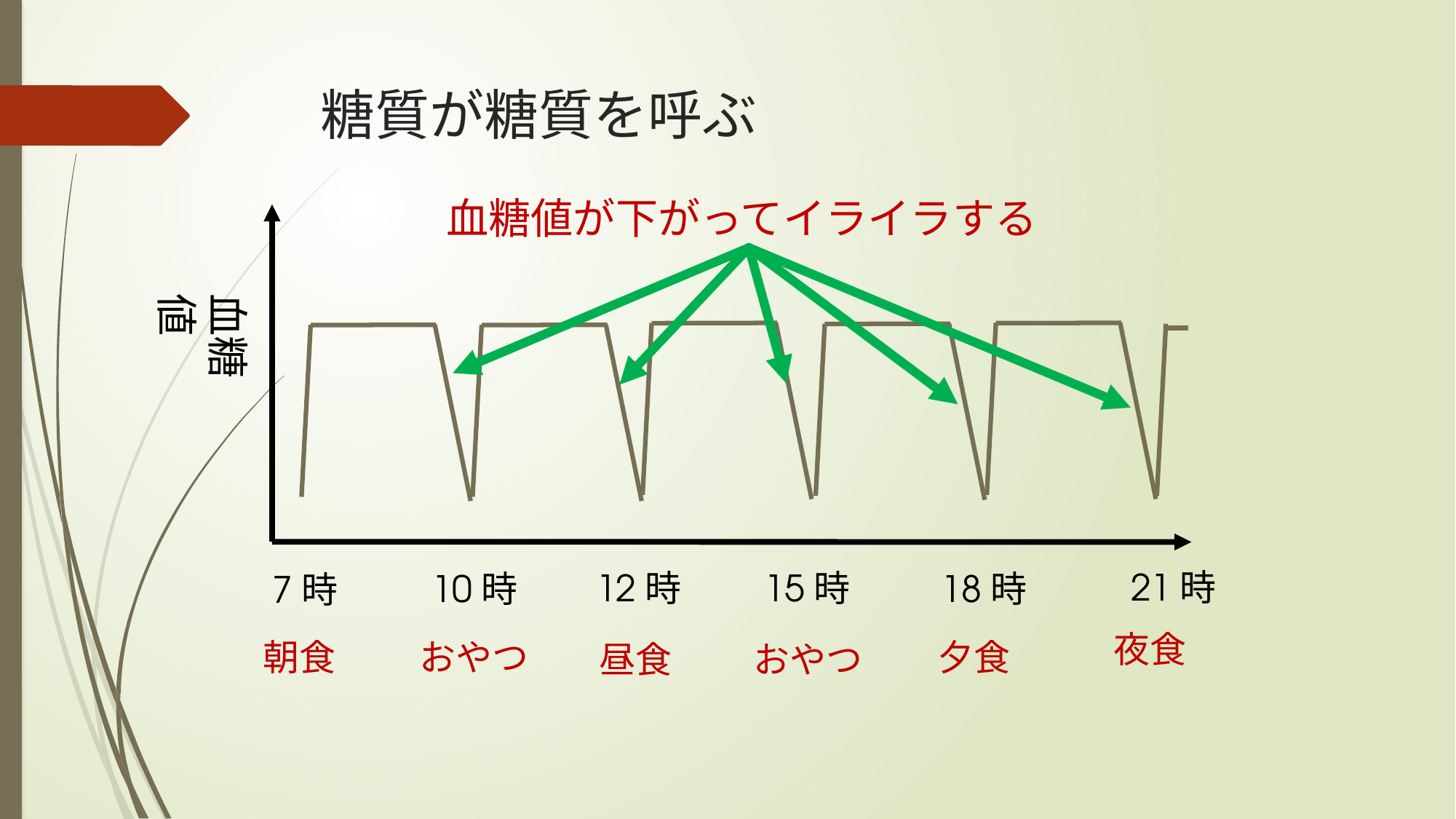

# 糖質が糖質を呼ぶ
血糖値が下がってイライラする
血糖値
21時
15時
12時
10時
18時
7時
夜食
夕食
朝食
おやつ
おやつ
昼食